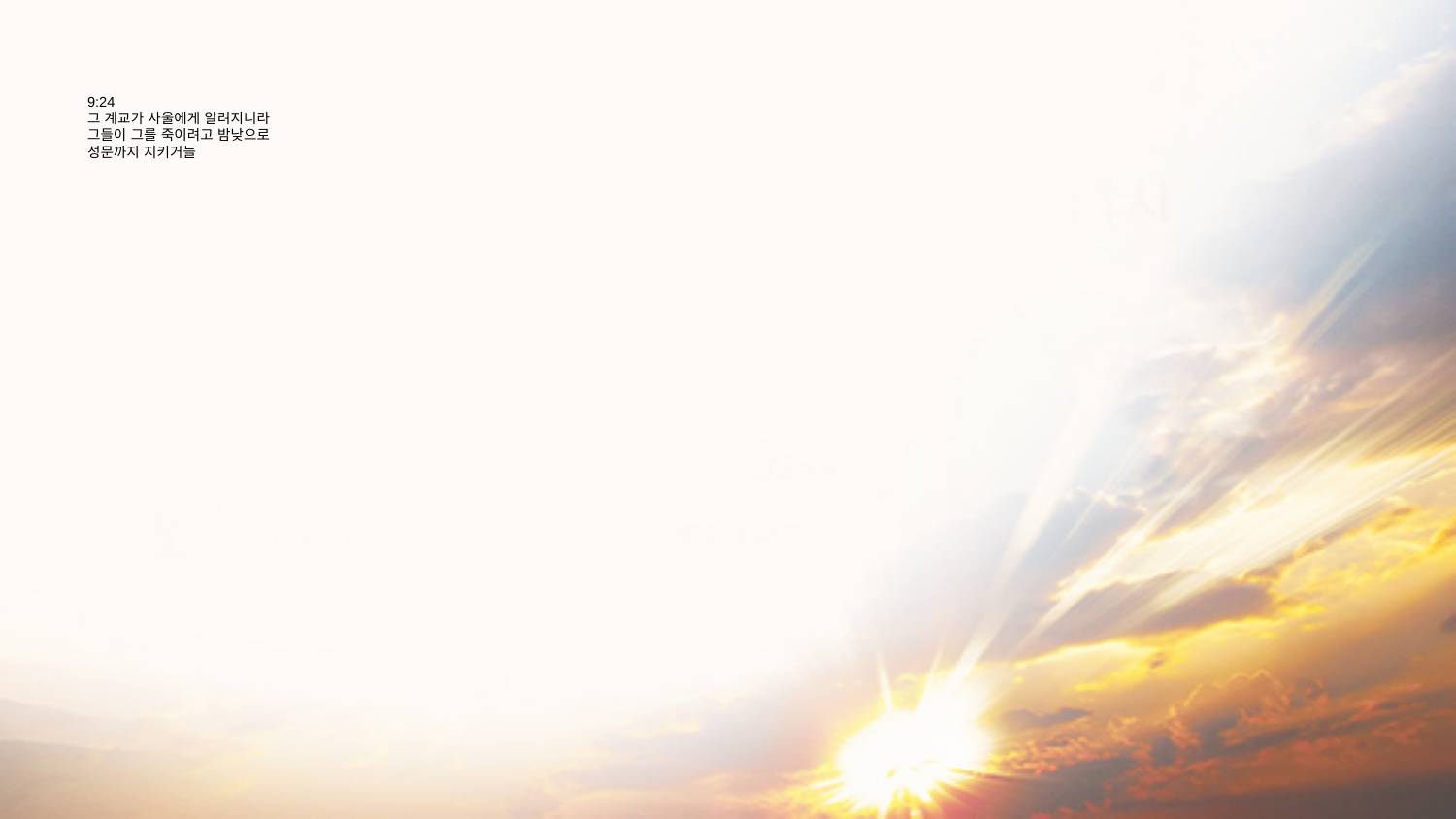

# 9:24 그 계교가 사울에게 알려지니라 그들이 그를 죽이려고 밤낮으로 성문까지 지키거늘